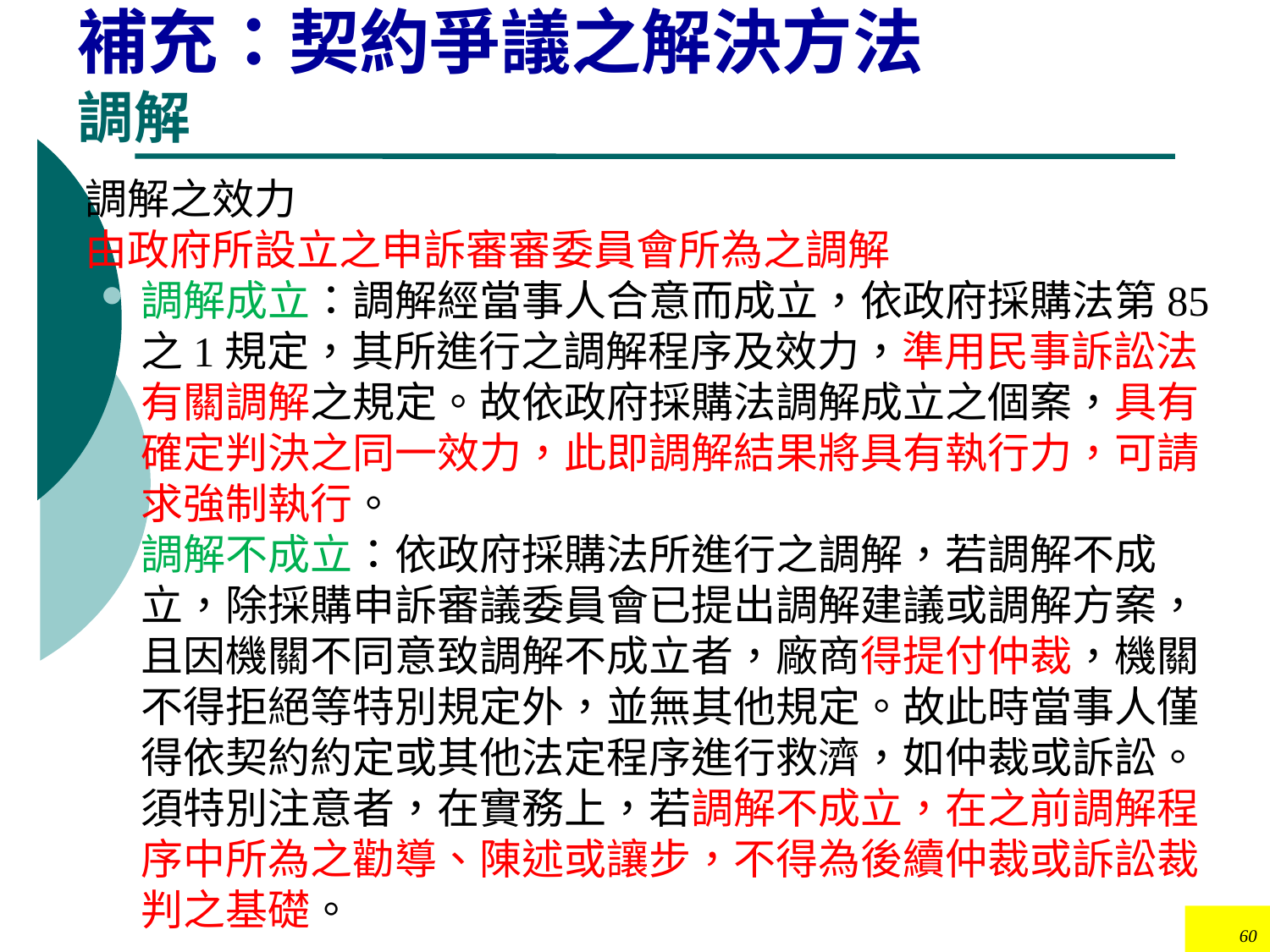

# 補充：契約爭議之解決方法 調解
調解之效力
由政府所設立之申訴審審委員會所為之調解
調解成立：調解經當事人合意而成立，依政府採購法第85之1規定，其所進行之調解程序及效力，準用民事訴訟法有關調解之規定。故依政府採購法調解成立之個案，具有確定判決之同一效力，此即調解結果將具有執行力，可請求強制執行。
調解不成立：依政府採購法所進行之調解，若調解不成立，除採購申訴審議委員會已提出調解建議或調解方案，且因機關不同意致調解不成立者，廠商得提付仲裁，機關不得拒絕等特別規定外，並無其他規定。故此時當事人僅得依契約約定或其他法定程序進行救濟，如仲裁或訴訟。須特別注意者，在實務上，若調解不成立，在之前調解程序中所為之勸導、陳述或讓步，不得為後續仲裁或訴訟裁判之基礎。
60